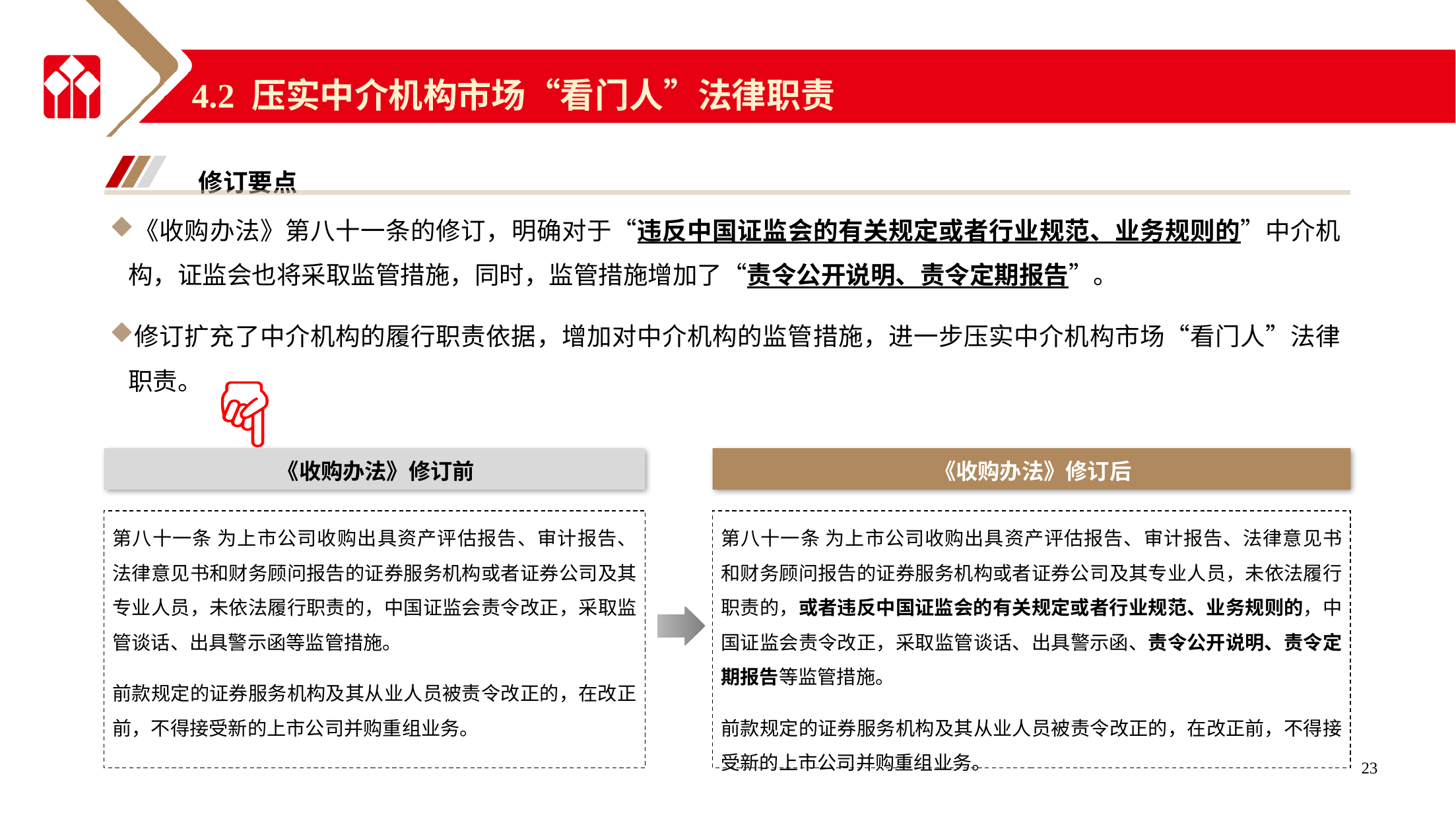

4.2 压实中介机构市场“看门人”法律职责
修订要点

《收购办法》第八十一条的修订，明确对于“违反中国证监会的有关规定或者行业规范、业务规则的”中介机构，证监会也将采取监管措施，同时，监管措施增加了“责令公开说明、责令定期报告”。
修订扩充了中介机构的履行职责依据，增加对中介机构的监管措施，进一步压实中介机构市场“看门人”法律职责。

《收购办法》修订前
《收购办法》修订后
第八十一条 为上市公司收购出具资产评估报告、审计报告、法律意见书和财务顾问报告的证券服务机构或者证券公司及其专业人员，未依法履行职责的，中国证监会责令改正，采取监管谈话、出具警示函等监管措施。
前款规定的证券服务机构及其从业人员被责令改正的，在改正前，不得接受新的上市公司并购重组业务。

第八十一条 为上市公司收购出具资产评估报告、审计报告、法律意见书和财务顾问报告的证券服务机构或者证券公司及其专业人员，未依法履行职责的，或者违反中国证监会的有关规定或者行业规范、业务规则的，中国证监会责令改正，采取监管谈话、出具警示函、责令公开说明、责令定期报告等监管措施。
前款规定的证券服务机构及其从业人员被责令改正的，在改正前，不得接受新的上市公司并购重组业务。

23